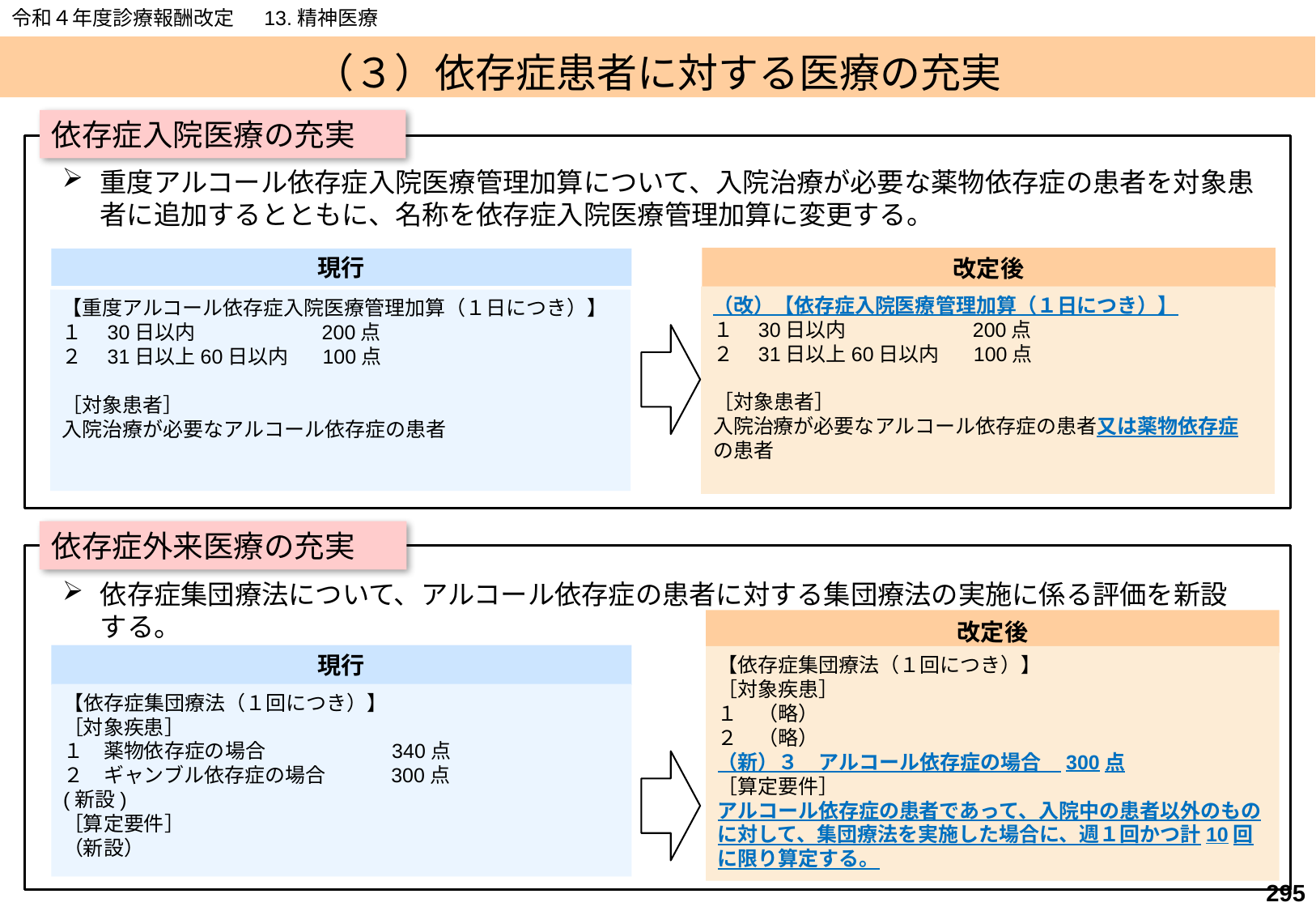

令和４年度診療報酬改定　 13.精神医療
# （３）依存症患者に対する医療の充実
依存症入院医療の充実

改定後
現行
（改）【依存症入院医療管理加算（１日につき）】
１　30日以内　　　　　　200点
２　31日以上60日以内　  100点

［対象患者］
入院治療が必要なアルコール依存症の患者又は薬物依存症
の患者

【重度アルコール依存症入院医療管理加算（１日につき）】
１　30日以内　　　　　　200点
２　31日以上60日以内　  100点

［対象患者］
入院治療が必要なアルコール依存症の患者

重度アルコール依存症入院医療管理加算について、入院治療が必要な薬物依存症の患者を対象患者に追加するとともに、名称を依存症入院医療管理加算に変更する。
依存症外来医療の充実

改定後
現行
【依存症集団療法（１回につき）】
［対象疾患］
１　（略）
２　（略）
（新）３　アルコール依存症の場合　300点
［算定要件］
アルコール依存症の患者であって、入院中の患者以外のものに対して、集団療法を実施した場合に、週１回かつ計10回に限り算定する。

【依存症集団療法（１回につき）】
［対象疾患］
１　薬物依存症の場合　　　　　　340点
２　ギャンブル依存症の場合　　　300点
(新設)
［算定要件］
（新設）

依存症集団療法について、アルコール依存症の患者に対する集団療法の実施に係る評価を新設する。
295